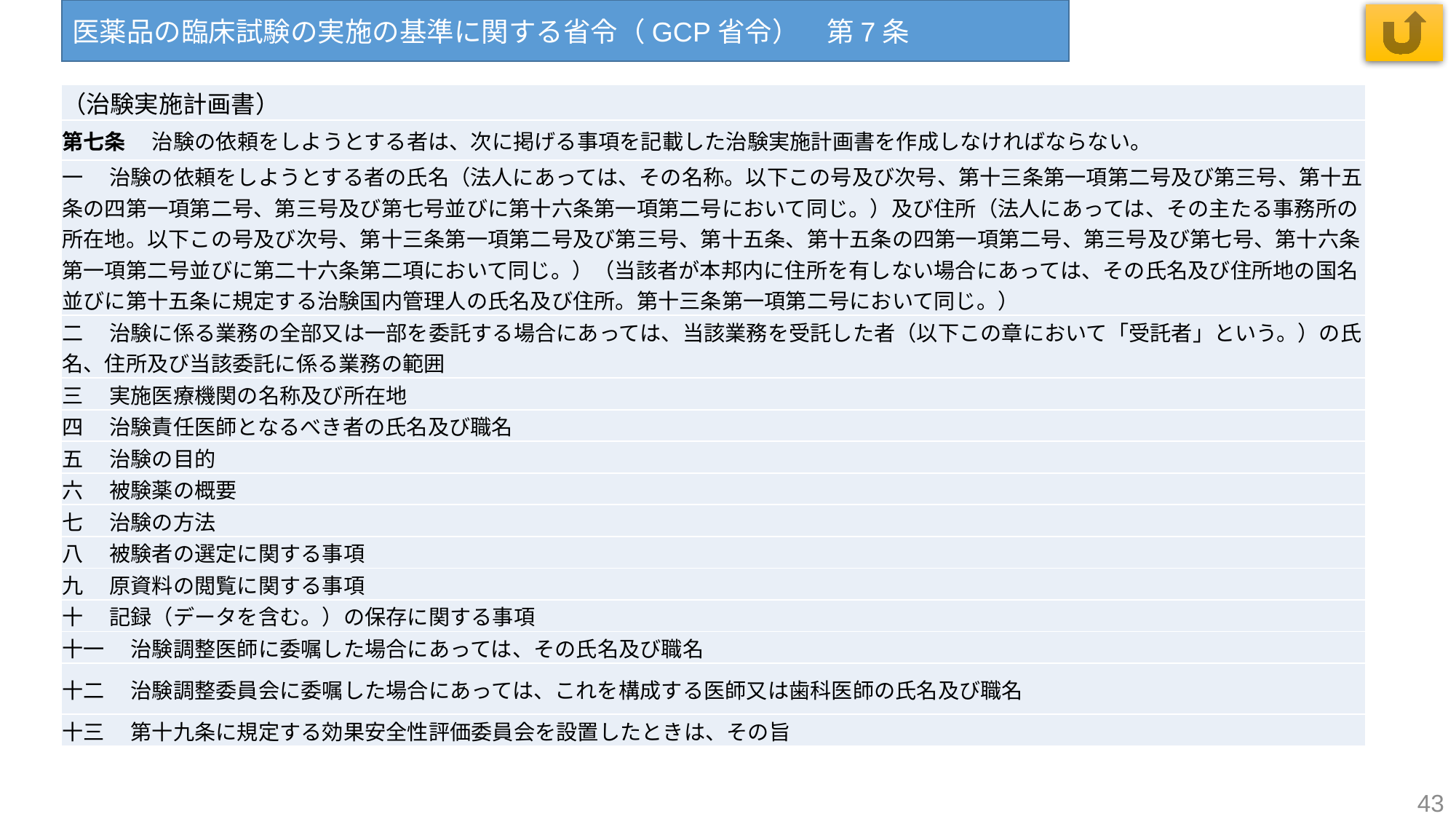

医薬品の臨床試験の実施の基準に関する省令（GCP省令）　第7条

| （治験実施計画書） |
| --- |
| 第七条 　治験の依頼をしようとする者は、次に掲げる事項を記載した治験実施計画書を作成しなければならない。 |
| 一 　治験の依頼をしようとする者の氏名（法人にあっては、その名称。以下この号及び次号、第十三条第一項第二号及び第三号、第十五条の四第一項第二号、第三号及び第七号並びに第十六条第一項第二号において同じ。）及び住所（法人にあっては、その主たる事務所の所在地。以下この号及び次号、第十三条第一項第二号及び第三号、第十五条、第十五条の四第一項第二号、第三号及び第七号、第十六条第一項第二号並びに第二十六条第二項において同じ。）（当該者が本邦内に住所を有しない場合にあっては、その氏名及び住所地の国名並びに第十五条に規定する治験国内管理人の氏名及び住所。第十三条第一項第二号において同じ。） |
| 二 　治験に係る業務の全部又は一部を委託する場合にあっては、当該業務を受託した者（以下この章において「受託者」という。）の氏名、住所及び当該委託に係る業務の範囲 |
| 三 　実施医療機関の名称及び所在地 |
| 四 　治験責任医師となるべき者の氏名及び職名 |
| 五 　治験の目的 |
| 六 　被験薬の概要 |
| 七 　治験の方法 |
| 八 　被験者の選定に関する事項 |
| 九 　原資料の閲覧に関する事項 |
| 十 　記録（データを含む。）の保存に関する事項 |
| 十一 　治験調整医師に委嘱した場合にあっては、その氏名及び職名 |
| 十二 　治験調整委員会に委嘱した場合にあっては、これを構成する医師又は歯科医師の氏名及び職名 |
| 十三 　第十九条に規定する効果安全性評価委員会を設置したときは、その旨 |